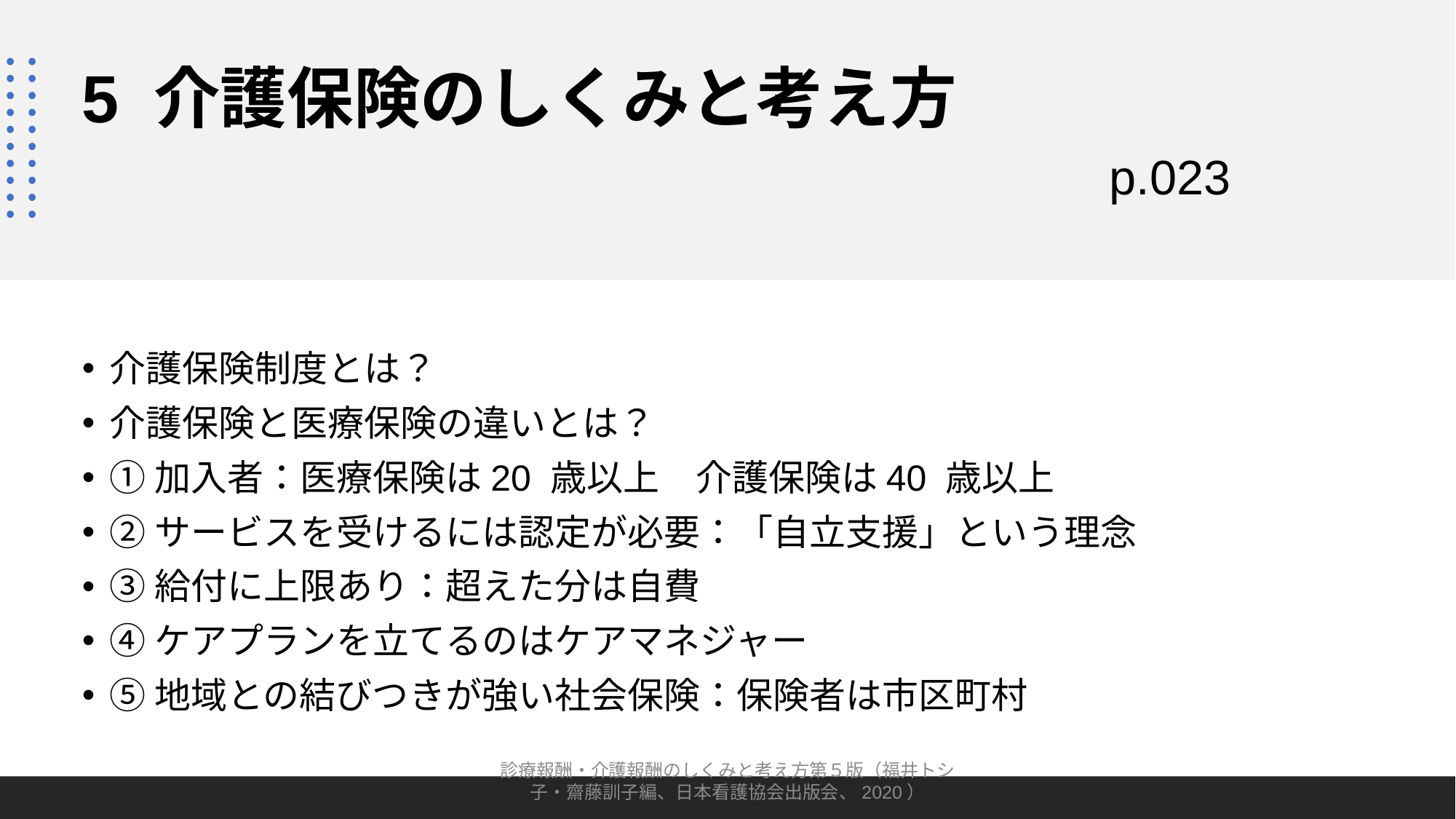

# 5 介護保険のしくみと考え方 p.023

介護保険制度とは？
介護保険と医療保険の違いとは？
①加入者：医療保険は20 歳以上　介護保険は40 歳以上
②サービスを受けるには認定が必要：「自立支援」という理念
③給付に上限あり：超えた分は自費
④ケアプランを立てるのはケアマネジャー
⑤地域との結びつきが強い社会保険：保険者は市区町村
診療報酬・介護報酬のしくみと考え方第５版（福井トシ子・齋藤訓子編、日本看護協会出版会、2020）